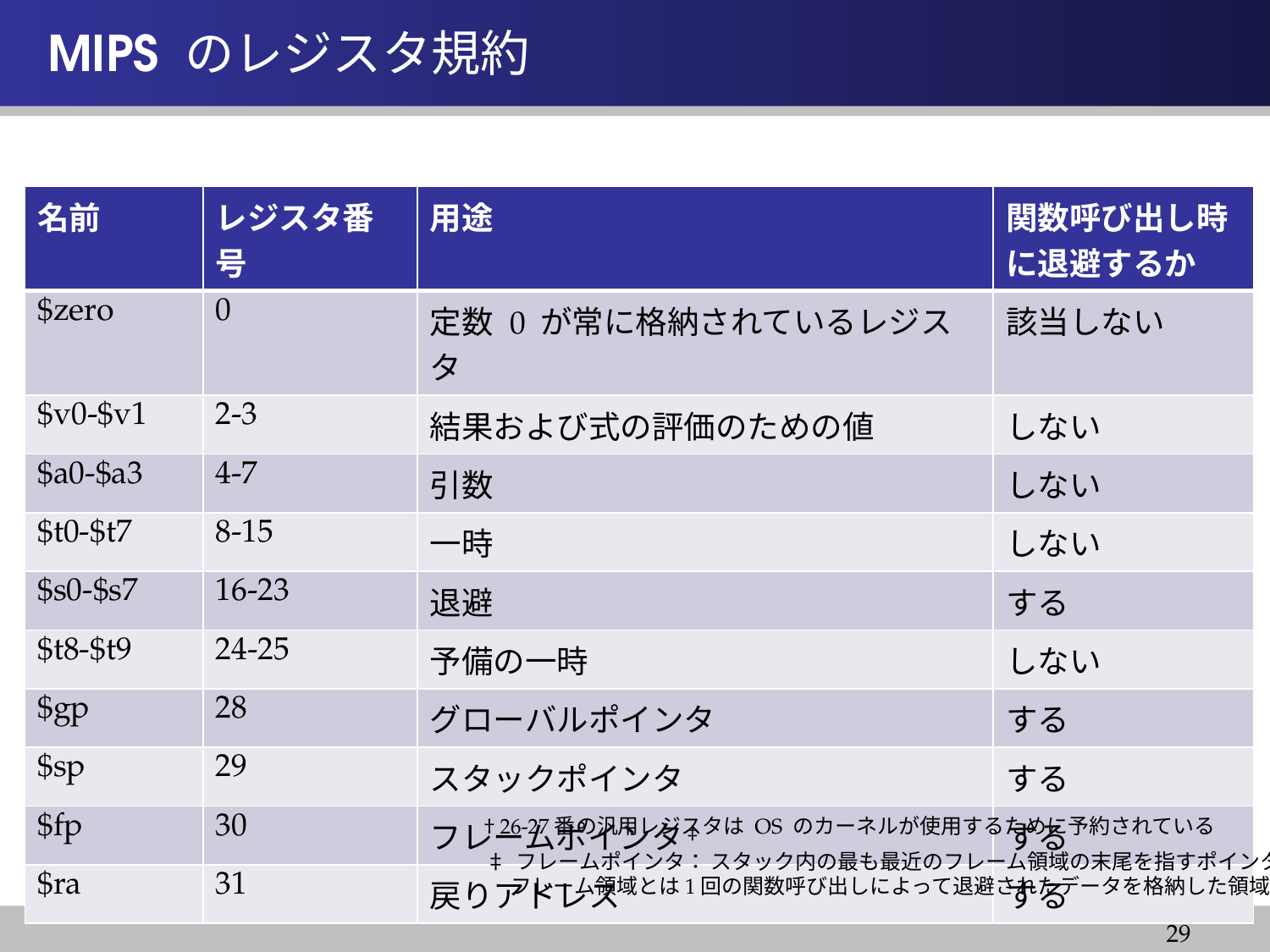

# MIPS のレジスタ規約
| 名前 | レジスタ番号 | 用途 | 関数呼び出し時に退避するか |
| --- | --- | --- | --- |
| $zero | 0 | 定数 0 が常に格納されているレジスタ | 該当しない |
| $v0-$v1 | 2-3 | 結果および式の評価のための値 | しない |
| $a0-$a3 | 4-7 | 引数 | しない |
| $t0-$t7 | 8-15 | 一時 | しない |
| $s0-$s7 | 16-23 | 退避 | する |
| $t8-$t9 | 24-25 | 予備の一時 | しない |
| $gp | 28 | グローバルポインタ | する |
| $sp | 29 | スタックポインタ | する |
| $fp | 30 | フレームポインタ‡ | する |
| $ra | 31 | 戻りアドレス | する |
† 26-27番の汎用レジスタは OS のカーネルが使用するために予約されている
‡ フレームポインタ： スタック内の最も最近のフレーム領域の末尾を指すポインタ．
　 フレーム領域とは1回の関数呼び出しによって退避されたデータを格納した領域．
29